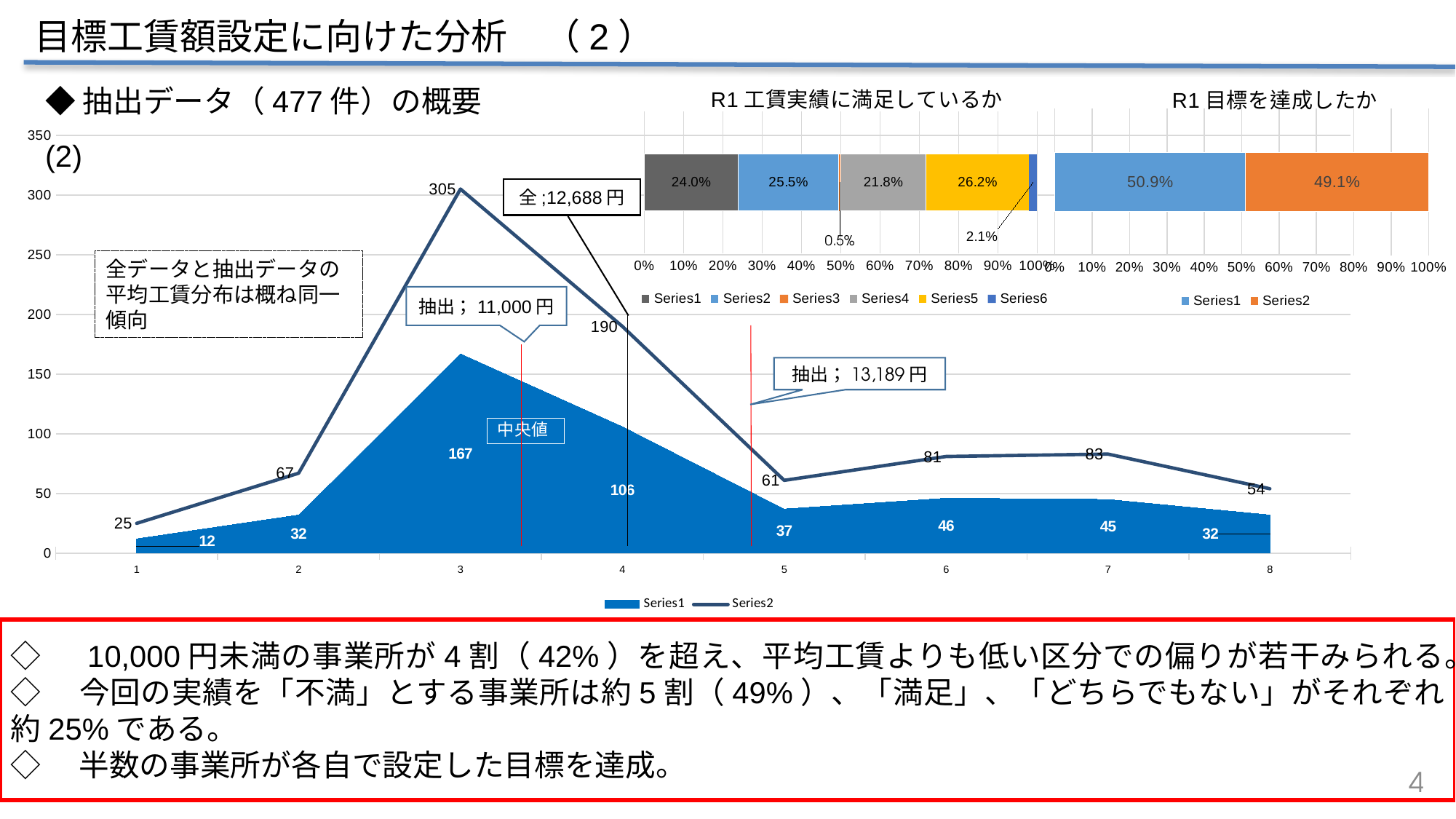

目標工賃額設定に向けた分析　（2）
◆抽出データ（477件）の概要(2)

### Chart: R1目標を達成したか

| Category |  |  |
|---|---|---|

### Chart: R1工賃実績に満足しているか

| Category |  |  |  |  |  |  |
|---|---|---|---|---|---|---|

### Chart

| Category |  |  |
|---|---|---|
全;12,688円
全データと抽出データの平均工賃分布は概ね同一傾向
抽出；11,000円
抽出；13,189円
◇　10,000円未満の事業所が4割（42%）を超え、平均工賃よりも低い区分での偏りが若干みられる。
◇　今回の実績を「不満」とする事業所は約5割（49%）、「満足」、「どちらでもない」がそれぞれ約25%である。
◇　半数の事業所が各自で設定した目標を達成。
4